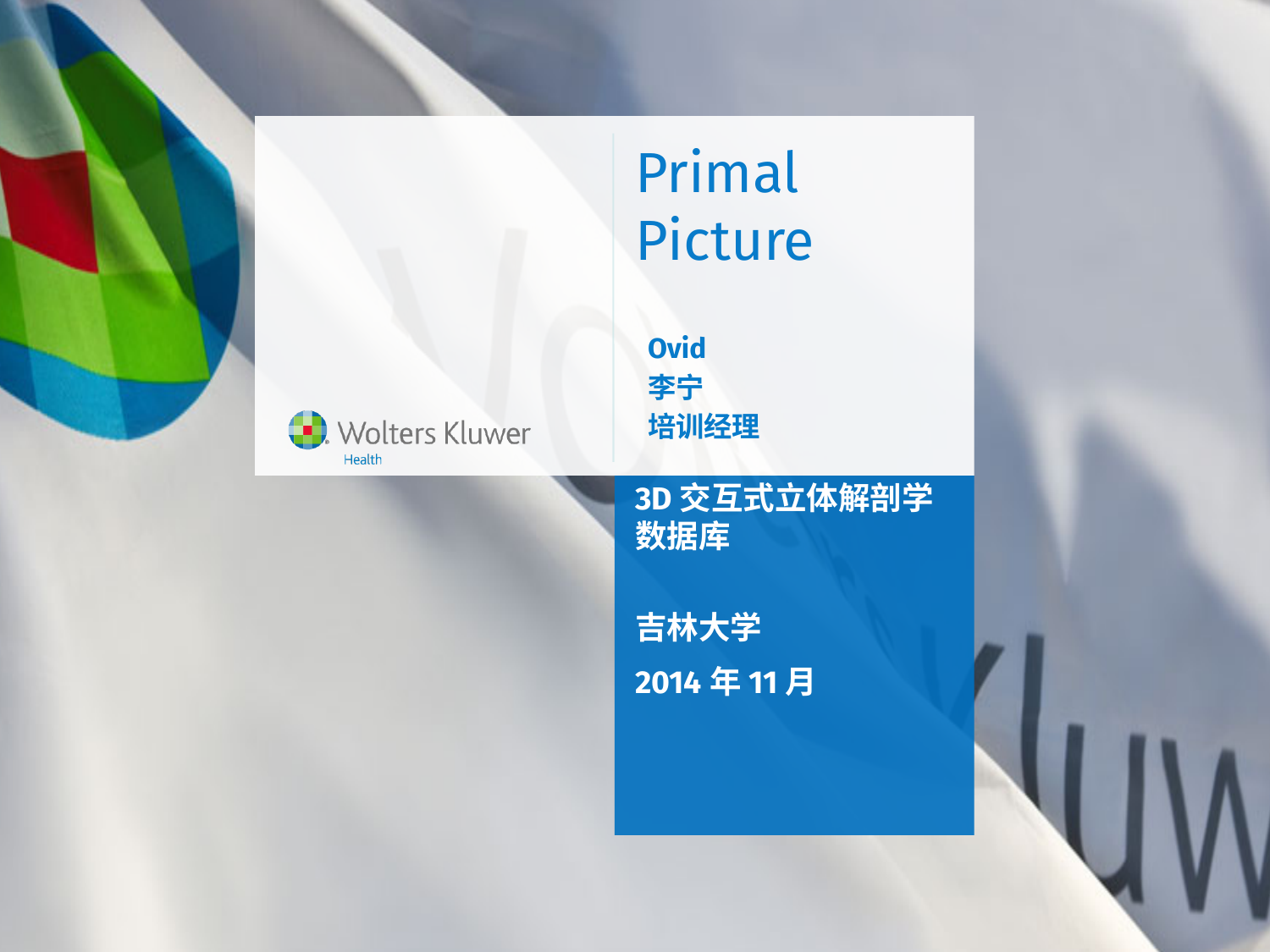

# Primal Picture
Ovid
李宁
培训经理
3D交互式立体解剖学数据库
吉林大学
2014年11月